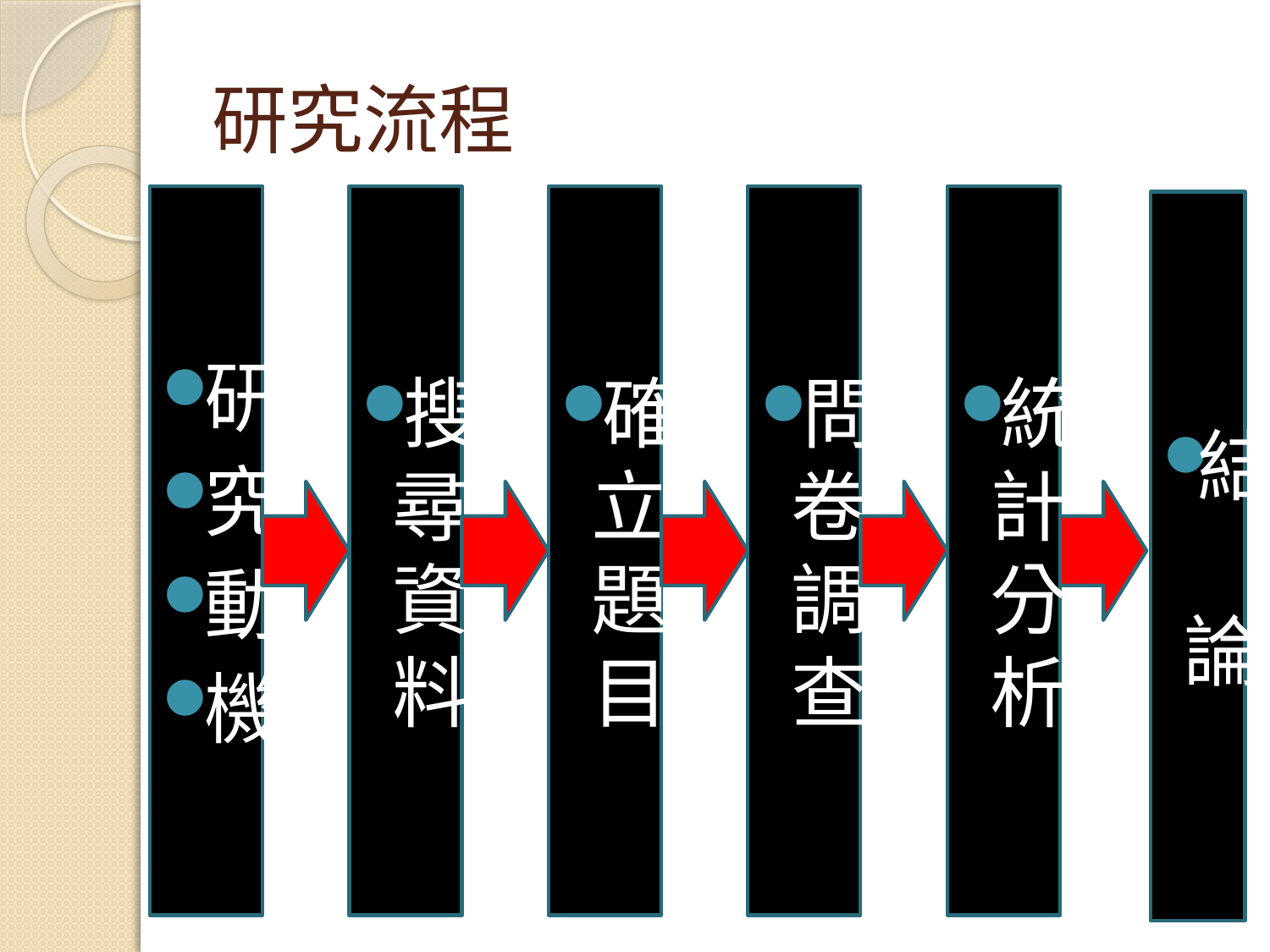

# 研究流程
研
究
動
機
搜尋資料
確立題目
問卷調查
統計分析
結 論